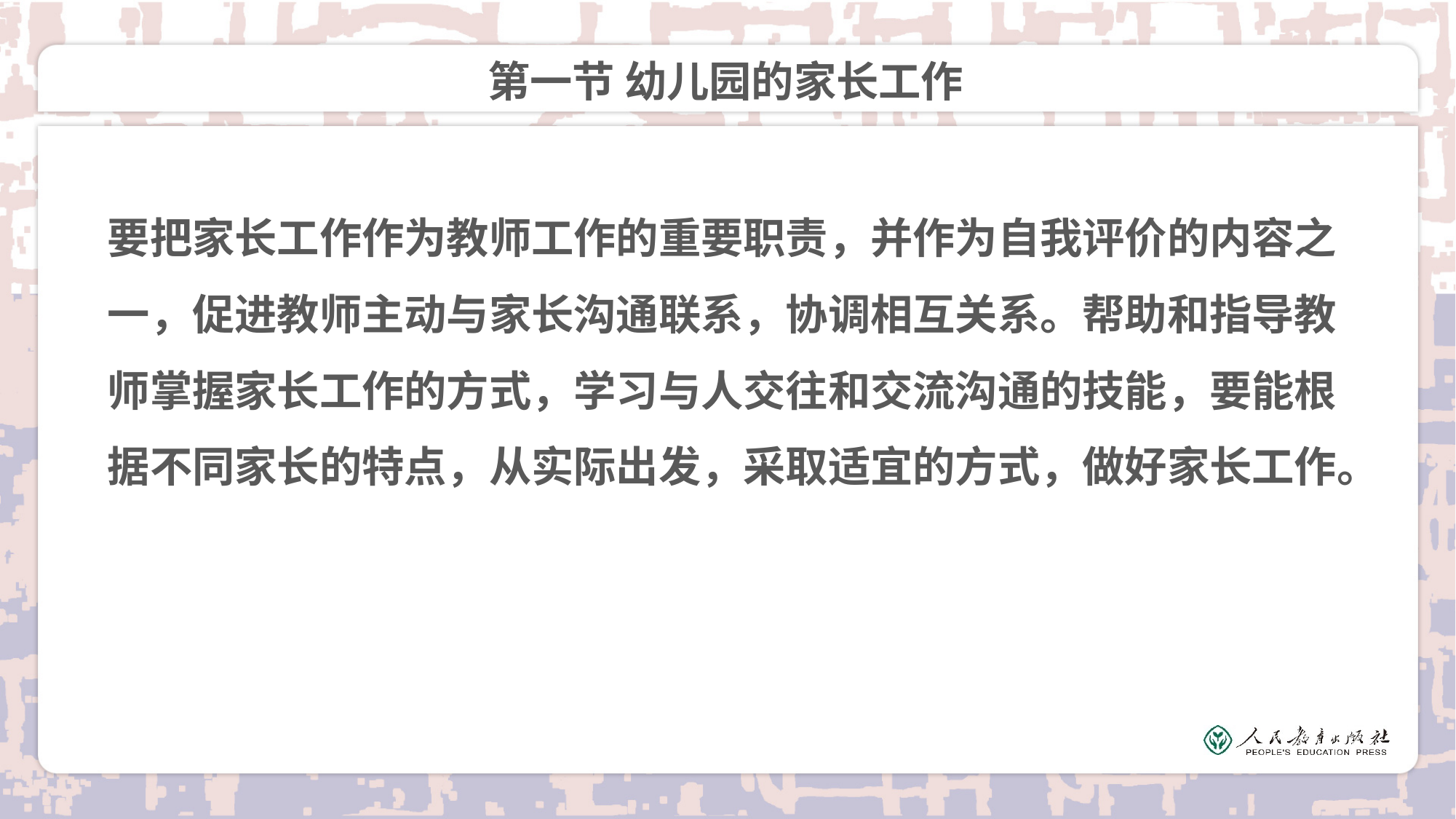

# 第一节 幼儿园的家长工作
要把家长工作作为教师工作的重要职责，并作为自我评价的内容之一，促进教师主动与家长沟通联系，协调相互关系。帮助和指导教师掌握家长工作的方式，学习与人交往和交流沟通的技能，要能根据不同家长的特点，从实际出发，采取适宜的方式，做好家长工作。